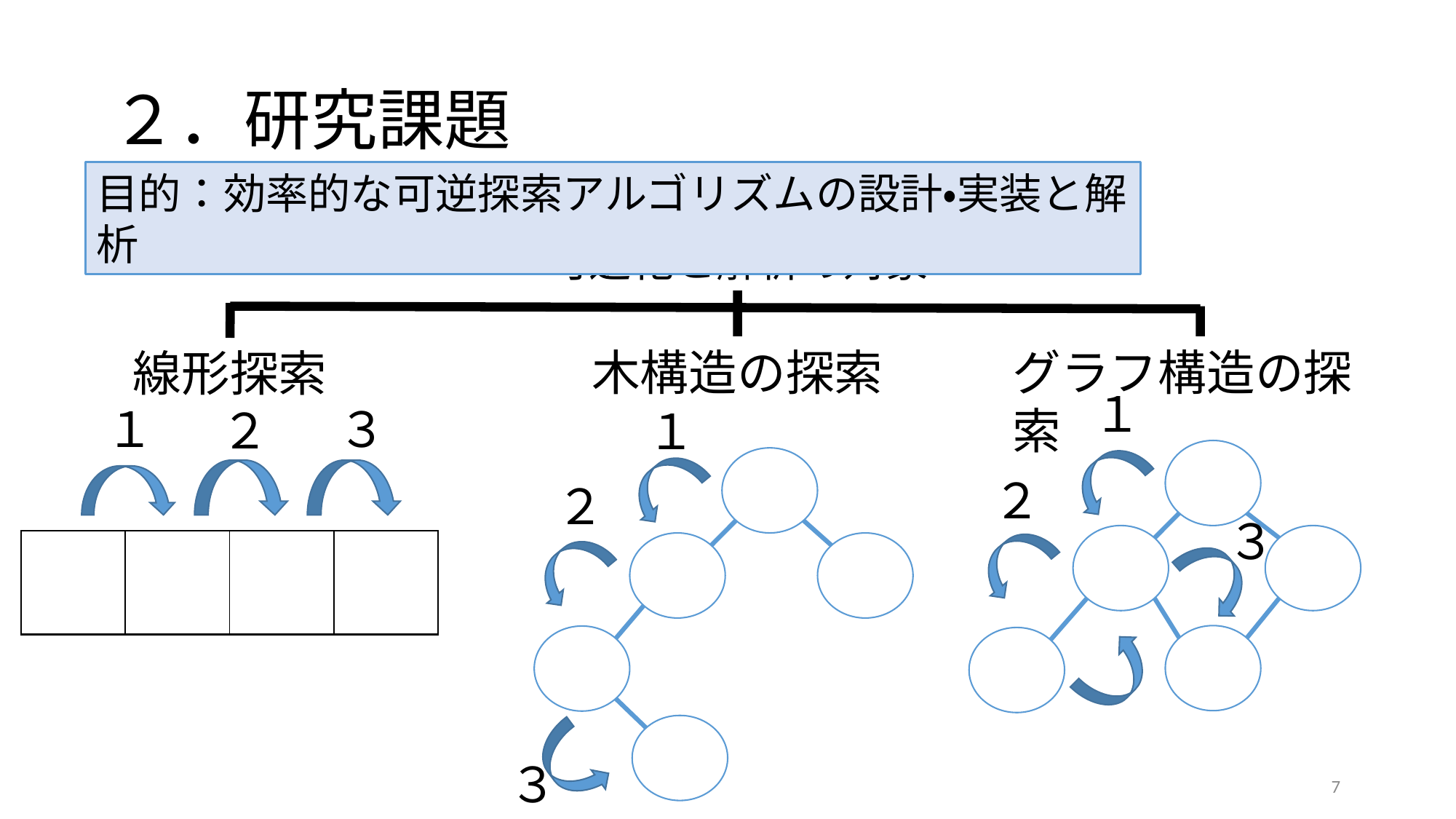

# ２．研究課題
目的：効率的な可逆探索アルゴリズムの設計・実装と解析
可逆化と解析の対象
木構造の探索
グラフ構造の探索
線形探索
１
１
３
２
１

２
２
３

|  |  |  |  |
| --- | --- | --- | --- |

３
7